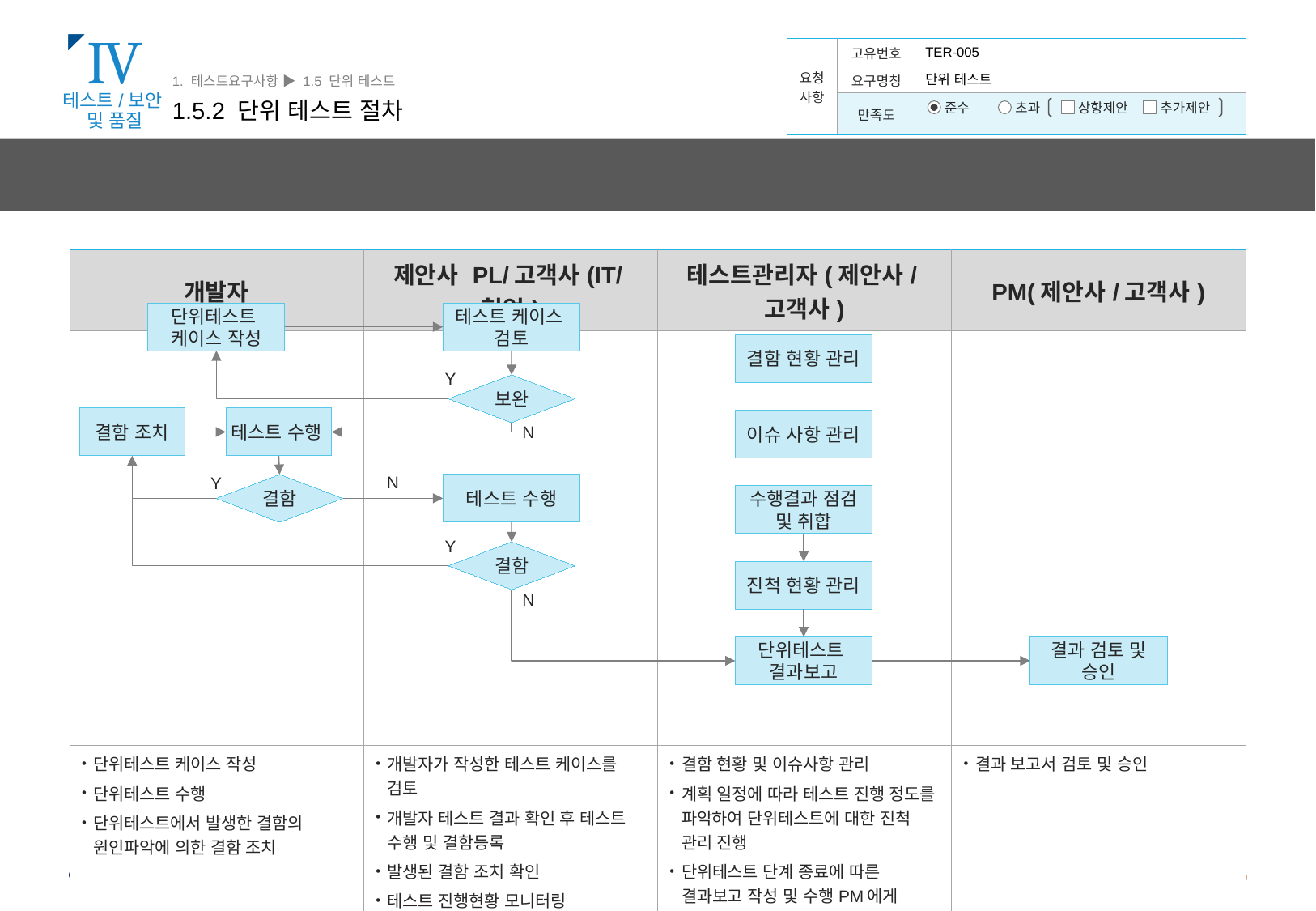

Ⅳ

테스트/보안
및 품질

1. 테스트요구사항 ▶ 1.5 단위 테스트
1.5.2 단위 테스트 절차
TER-005
단위 테스트

단위 테스트 활동을 강화하여 결함 검토와 더불어 구현된 단위 기능에 대한 품질을 확보합니다.
| 개발자 | 제안사 PL/고객사(IT/현업) | 테스트관리자(제안사/고객사) | PM(제안사/고객사) |
| --- | --- | --- | --- |
|  |  |  |  |
| 단위테스트 케이스 작성 단위테스트 수행 단위테스트에서 발생한 결함의 원인파악에 의한 결함 조치 | 개발자가 작성한 테스트 케이스를 검토 개발자 테스트 결과 확인 후 테스트 수행 및 결함등록 발생된 결함 조치 확인 테스트 진행현황 모니터링 | 결함 현황 및 이슈사항 관리 계획 일정에 따라 테스트 진행 정도를 파악하여 단위테스트에 대한 진척 관리 진행 단위테스트 단계 종료에 따른 결과보고 작성 및 수행PM에게 결과보고 | 결과 보고서 검토 및 승인 |
단위테스트
케이스 작성
테스트 케이스
검토
결함 현황 관리
Y
보완
결함 조치
테스트 수행
이슈 사항 관리
N
N
Y
결함
테스트 수행
수행결과 점검
및 취합
Y
결함
진척 현황 관리
N
단위테스트
결과보고
결과 검토 및
승인